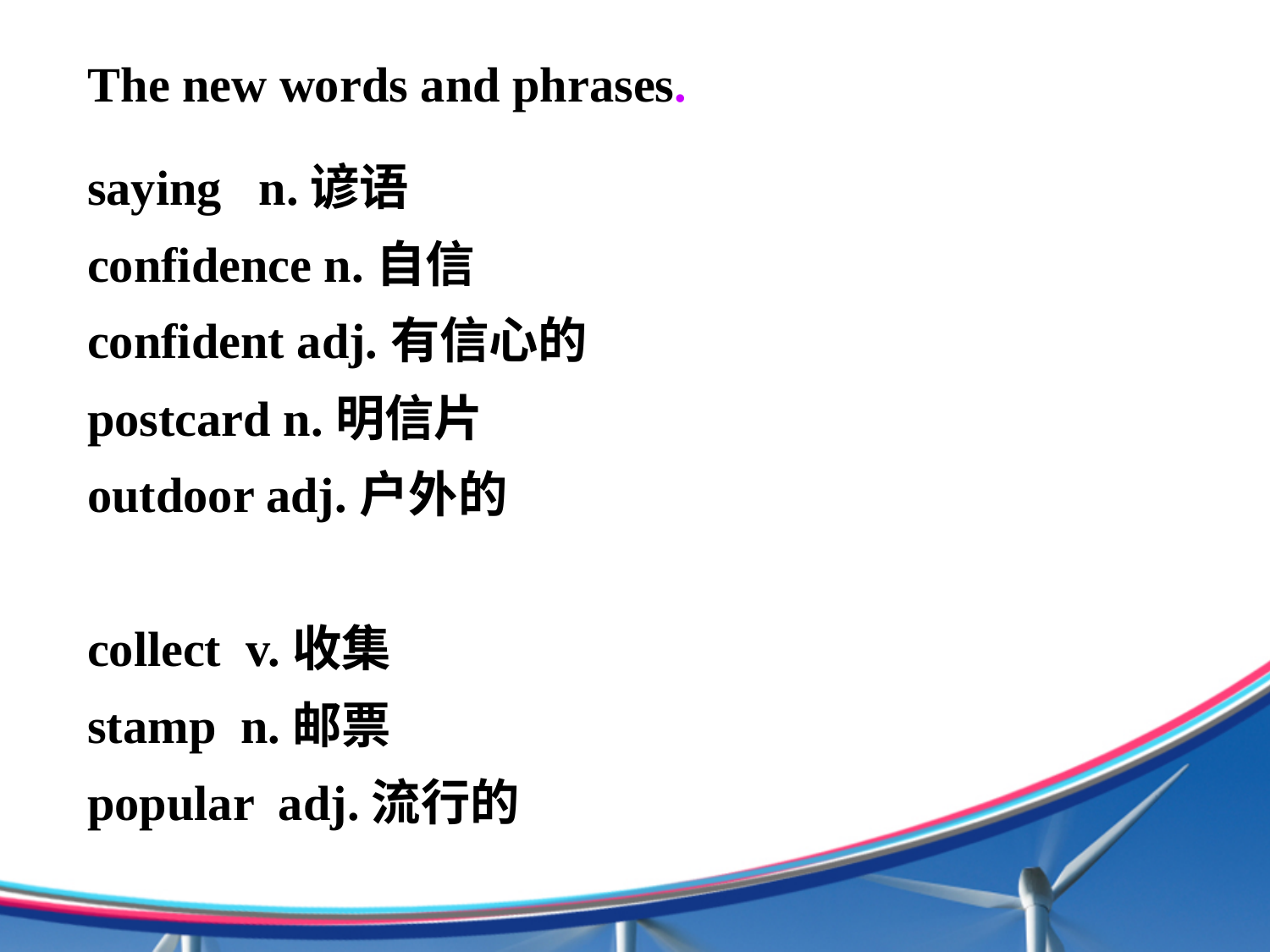

The new words and phrases.
saying   n.谚语
confidence n.自信
confident adj.有信心的
postcard n.明信片
outdoor adj.户外的

collect  v.收集
stamp  n.邮票
popular  adj.流行的